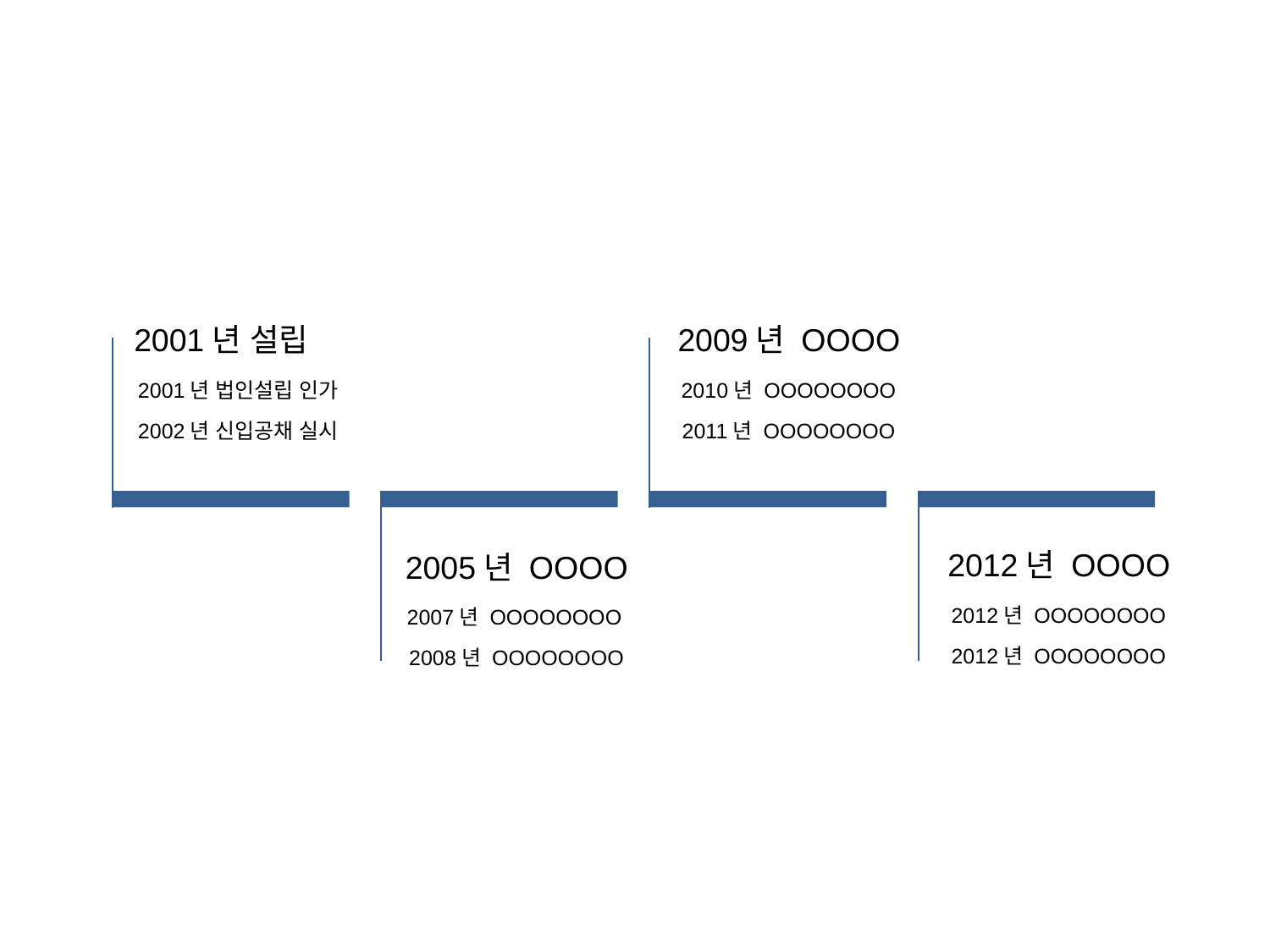

2001년 설립
2009년 OOOO
2001년 법인설립 인가
2010년 OOOOOOOO
2002년 신입공채 실시
2011년 OOOOOOOO

2012년 OOOO
2005년 OOOO
2012년 OOOOOOOO
2007년 OOOOOOOO
2012년 OOOOOOOO
2008년 OOOOOOOO